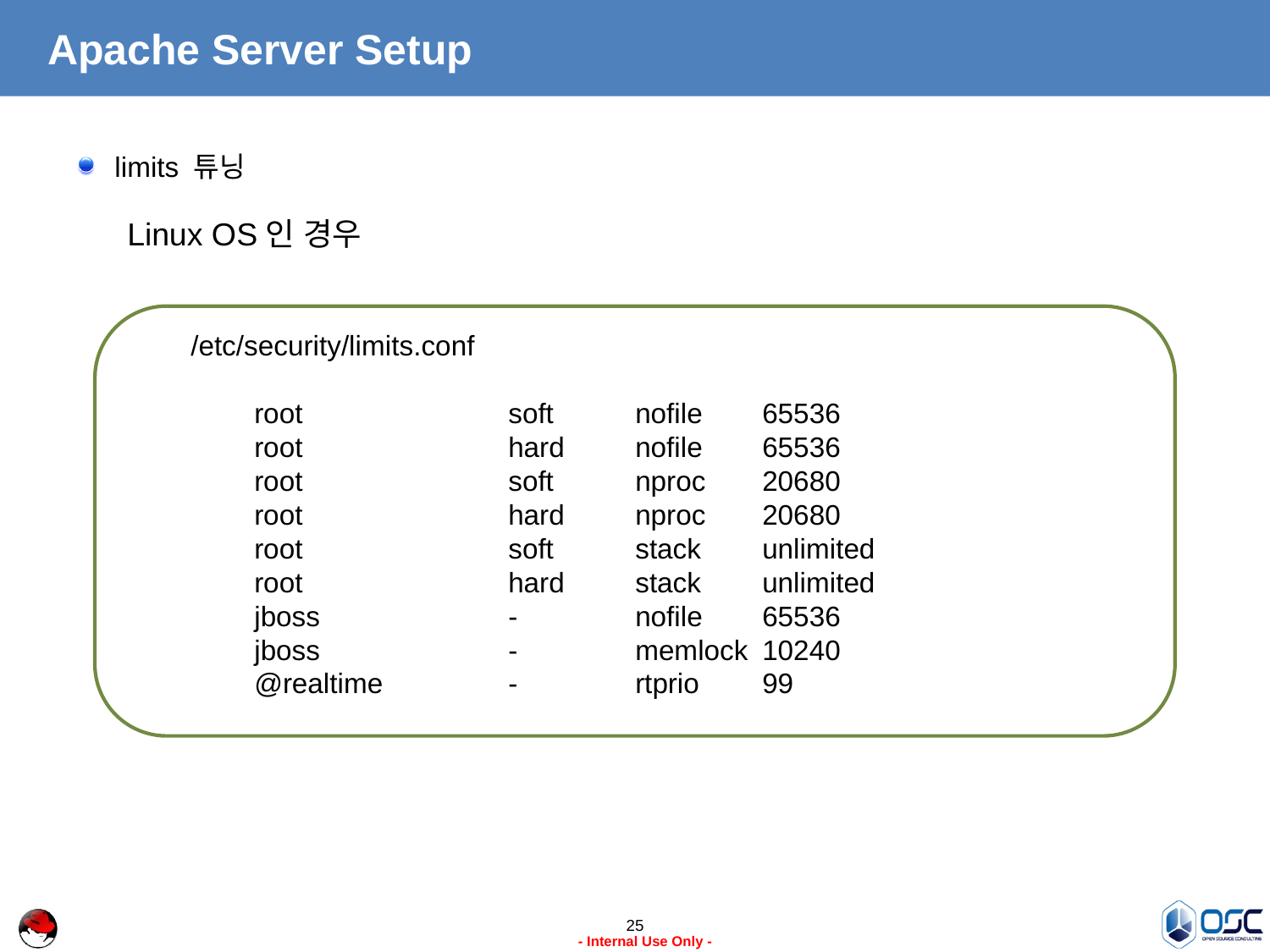

# Apache Server Setup
limits 튜닝
Linux OS인 경우

/etc/security/limits.conf

	root		soft    	nofile  	65536
	root           	hard    	nofile  	65536
	root           	soft    	nproc   	20680
	root           	hard    	nproc   	20680
	root           	soft    	stack   	unlimited
	root           	hard    	stack   	unlimited
	jboss          	-       	nofile  	65536
	jboss          	-       	memlock 	10240
	@realtime    	-       	rtprio  	99